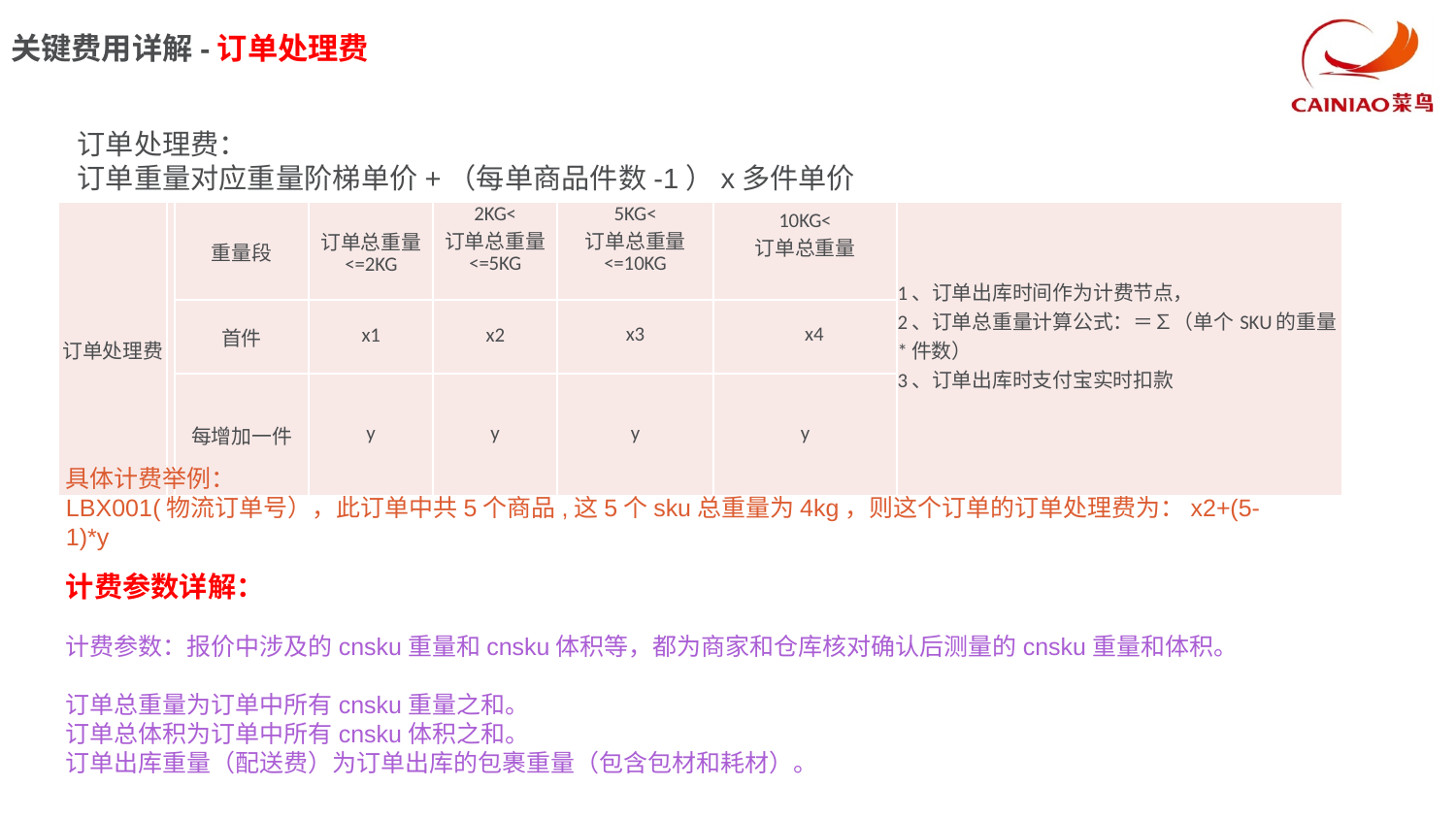

关键费用详解-订单处理费
订单处理费：
订单重量对应重量阶梯单价+（每单商品件数-1）x多件单价
| 订单处理费 |  | 重量段 | 订单总重量 <=2KG | 2KG< 订单总重量 <=5KG | 5KG< 订单总重量 <=10KG | 10KG< 订单总重量 | 1、订单出库时间作为计费节点， 2、订单总重量计算公式：＝∑（单个SKU的重量\*件数） 3、订单出库时支付宝实时扣款 |
| --- | --- | --- | --- | --- | --- | --- | --- |
|  |  | 首件 | x1 | x2 | x3 | x4 |  |
|  |  | 每增加一件 | y | y | y | y |  |
具体计费举例：
LBX001(物流订单号），此订单中共5个商品,这5个sku总重量为4kg，则这个订单的订单处理费为：x2+(5-1)*y
计费参数详解：

计费参数：报价中涉及的cnsku重量和cnsku体积等，都为商家和仓库核对确认后测量的cnsku重量和体积。

订单总重量为订单中所有cnsku重量之和。
订单总体积为订单中所有cnsku体积之和。
订单出库重量（配送费）为订单出库的包裹重量（包含包材和耗材）。